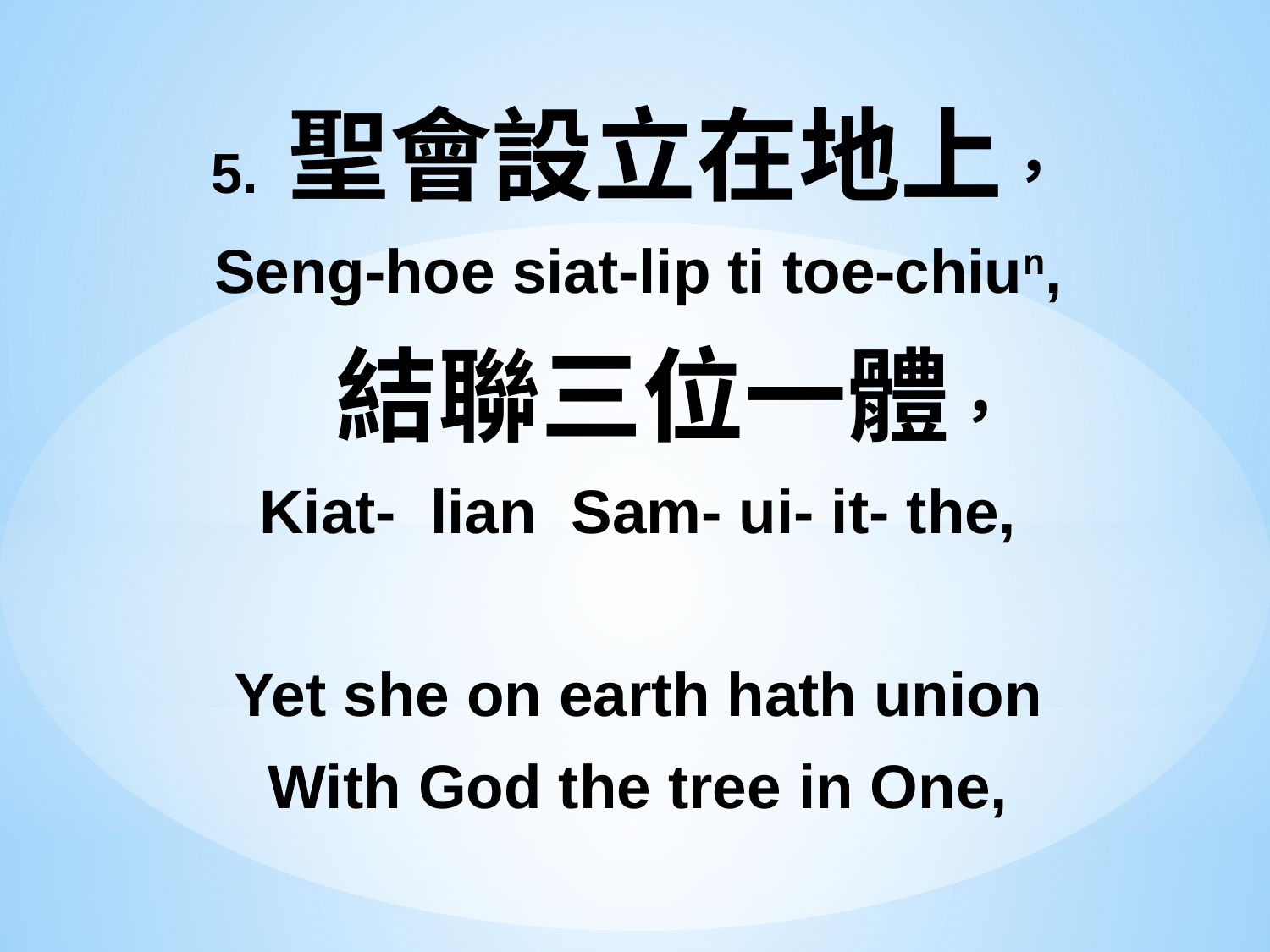

5. 聖會設立在地上，
Seng-hoe siat-lip ti toe-chiun,
  結聯三位一體，
Kiat-  lian  Sam- ui- it- the,

Yet she on earth hath union
With God the tree in One,